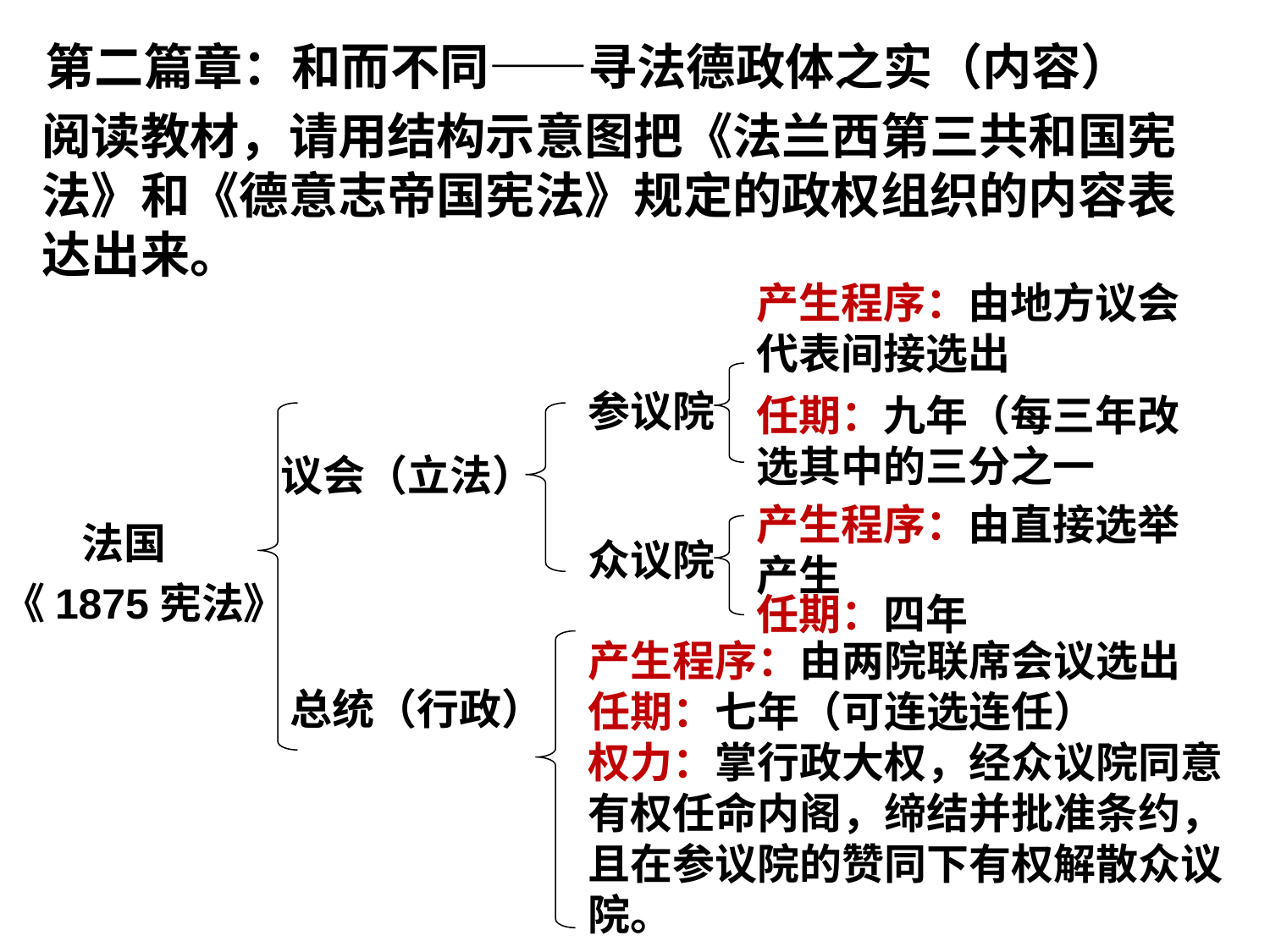

第二篇章：和而不同——寻法德政体之实（内容）
阅读教材，请用结构示意图把《法兰西第三共和国宪法》和《德意志帝国宪法》规定的政权组织的内容表达出来。

产生程序：由地方议会代表间接选出

参议院
任期：九年（每三年改选其中的三分之一

议会（立法）
产生程序：由直接选举产生
法国

众议院
《1875宪法》
任期：四年
产生程序：由两院联席会议选出
任期：七年（可连选连任）
权力：掌行政大权，经众议院同意有权任命内阁，缔结并批准条约，且在参议院的赞同下有权解散众议院。

总统（行政）